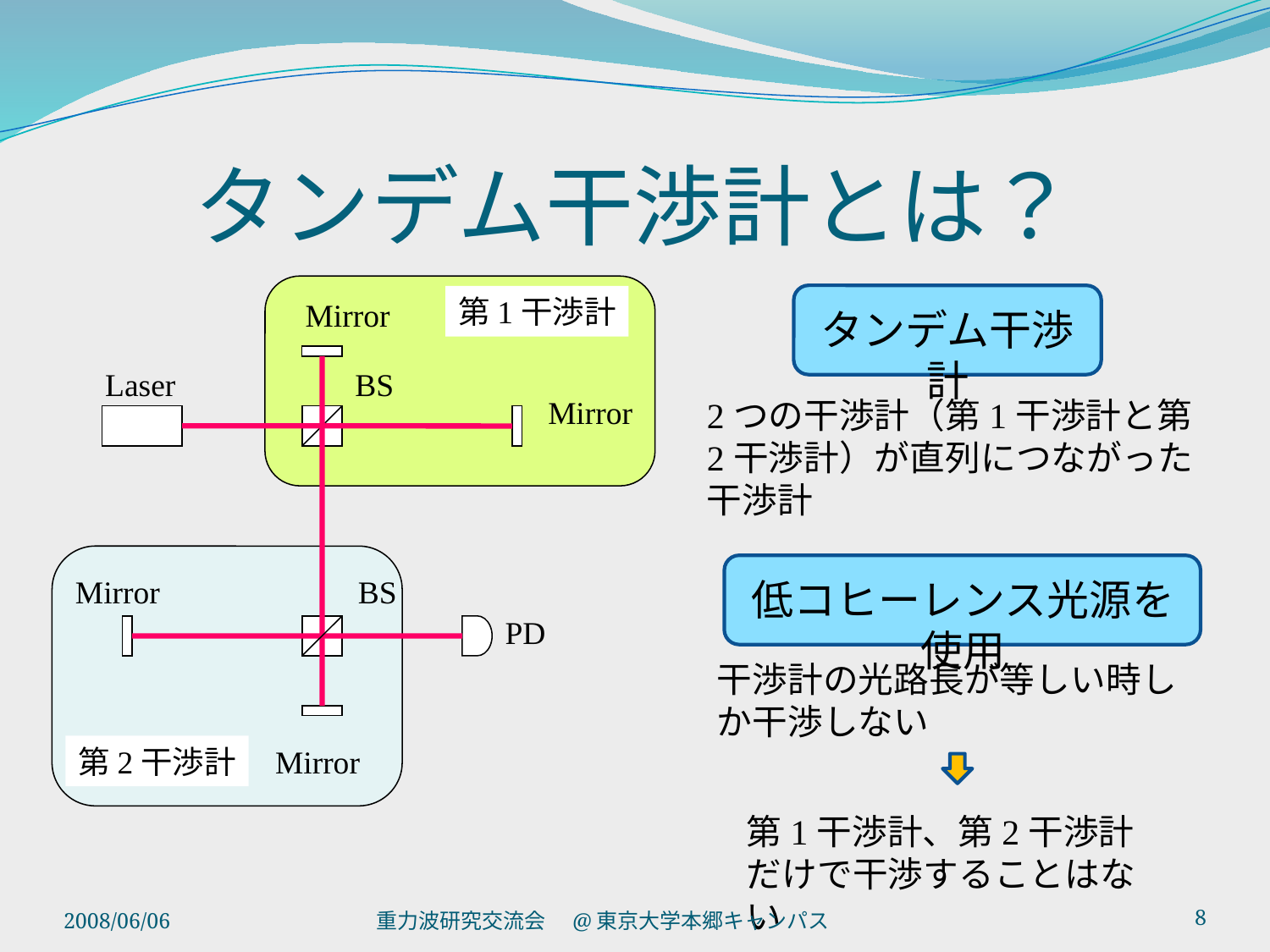

# タンデム干渉計とは？

第1干渉計
Mirror
タンデム干渉計

Laser
BS
Mirror
2つの干渉計（第1干渉計と第2干渉計）が直列につながった干渉計

Mirror
BS
低コヒーレンス光源を使用
PD

干渉計の光路長が等しい時しか干渉しない

第2干渉計
Mirror

第1干渉計、第2干渉計だけで干渉することはない
2008/06/06
重力波研究交流会　@東京大学本郷キャンパス
8